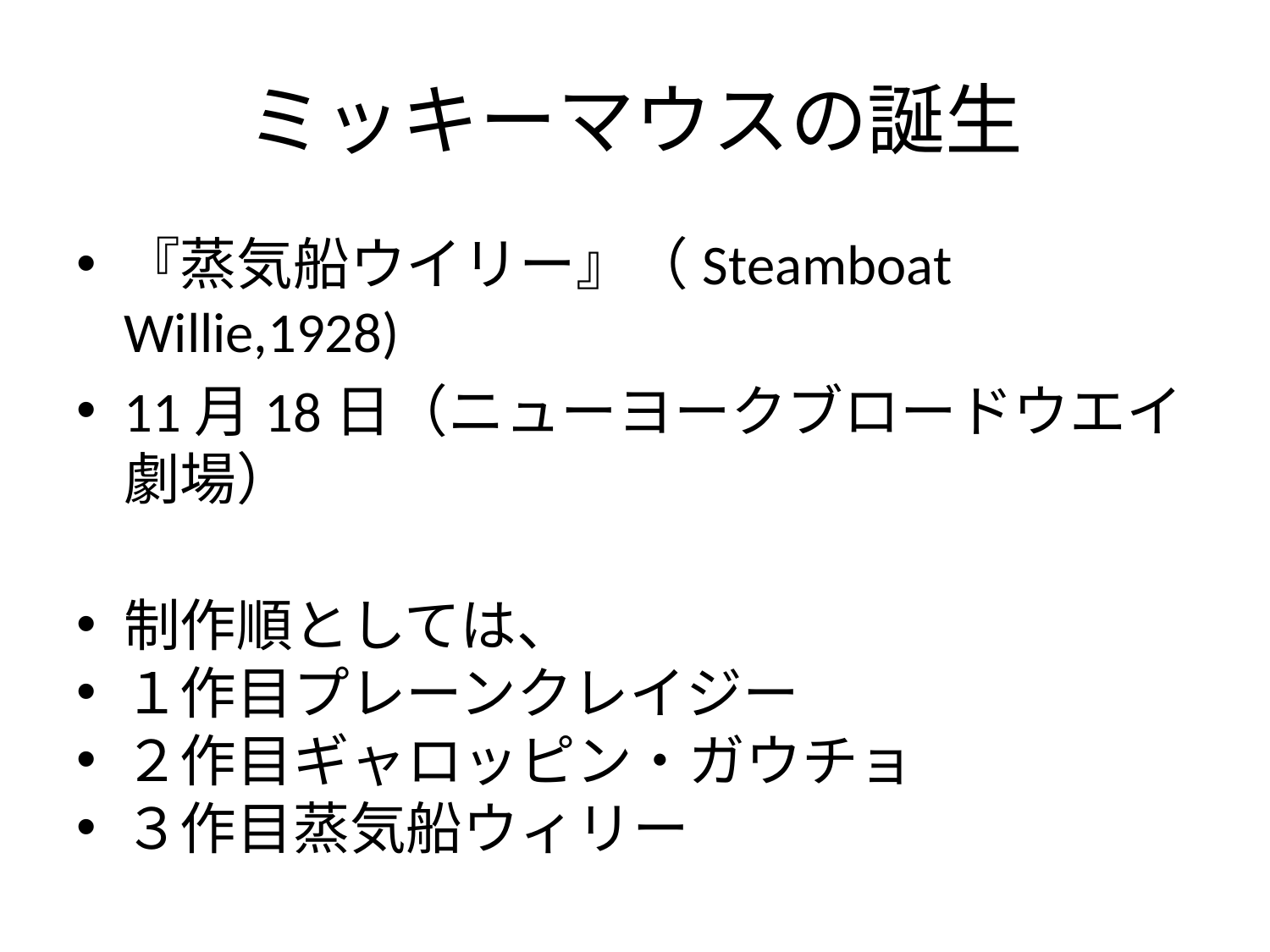

# ミッキーマウスの誕生
『蒸気船ウイリー』（Steamboat Willie,1928)
11月18日（ニューヨークブロードウエイ劇場）

制作順としては、
１作目プレーンクレイジー
２作目ギャロッピン・ガウチョ
３作目蒸気船ウィリー